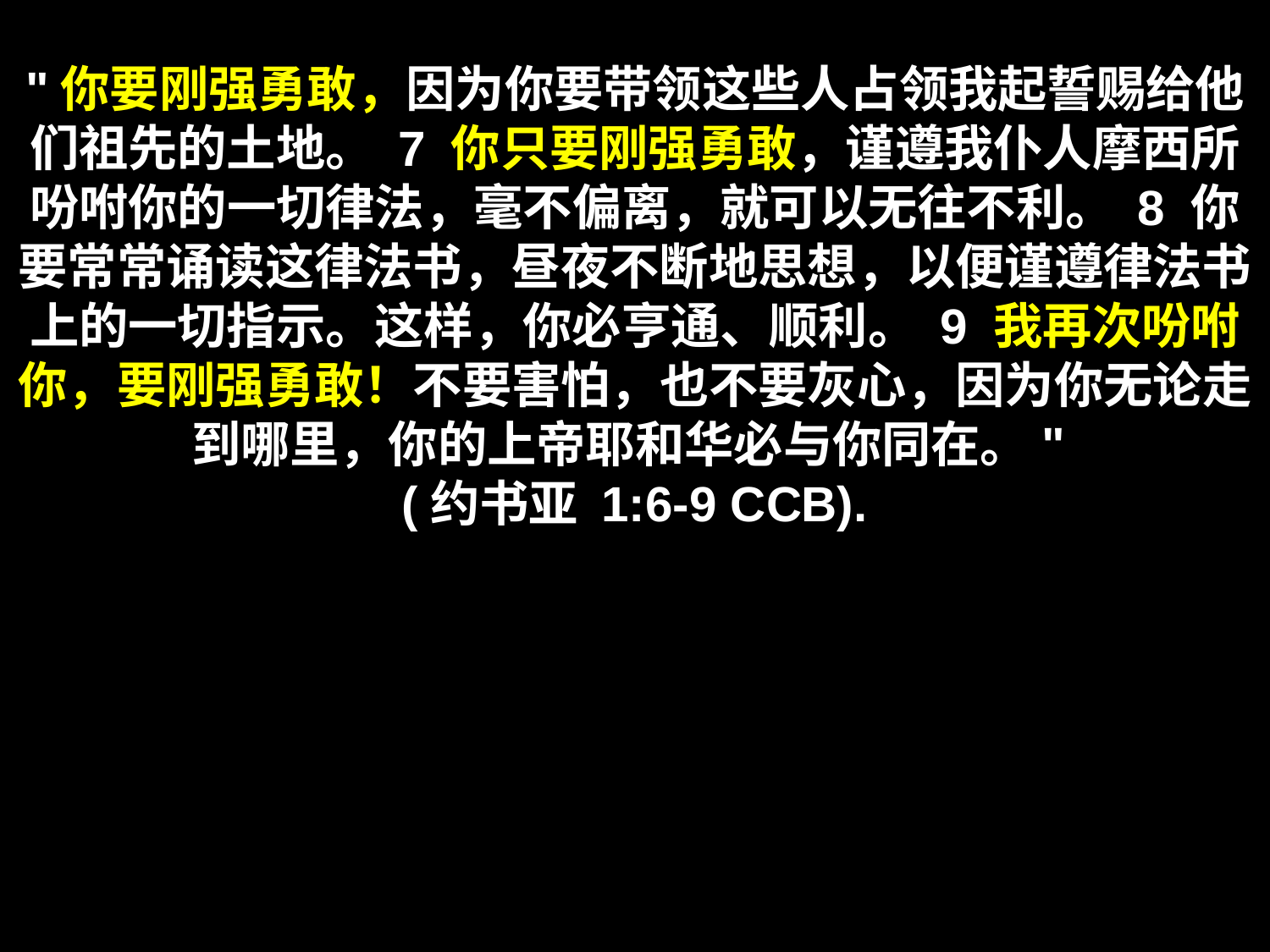

# "你要刚强勇敢，因为你要带领这些人占领我起誓赐给他们祖先的土地。 7 你只要刚强勇敢，谨遵我仆人摩西所吩咐你的一切律法，毫不偏离，就可以无往不利。 8 你要常常诵读这律法书，昼夜不断地思想，以便谨遵律法书上的一切指示。这样，你必亨通、顺利。 9 我再次吩咐你，要刚强勇敢！不要害怕，也不要灰心，因为你无论走到哪里，你的上帝耶和华必与你同在。" (约书亚 1:6-9 CCB).